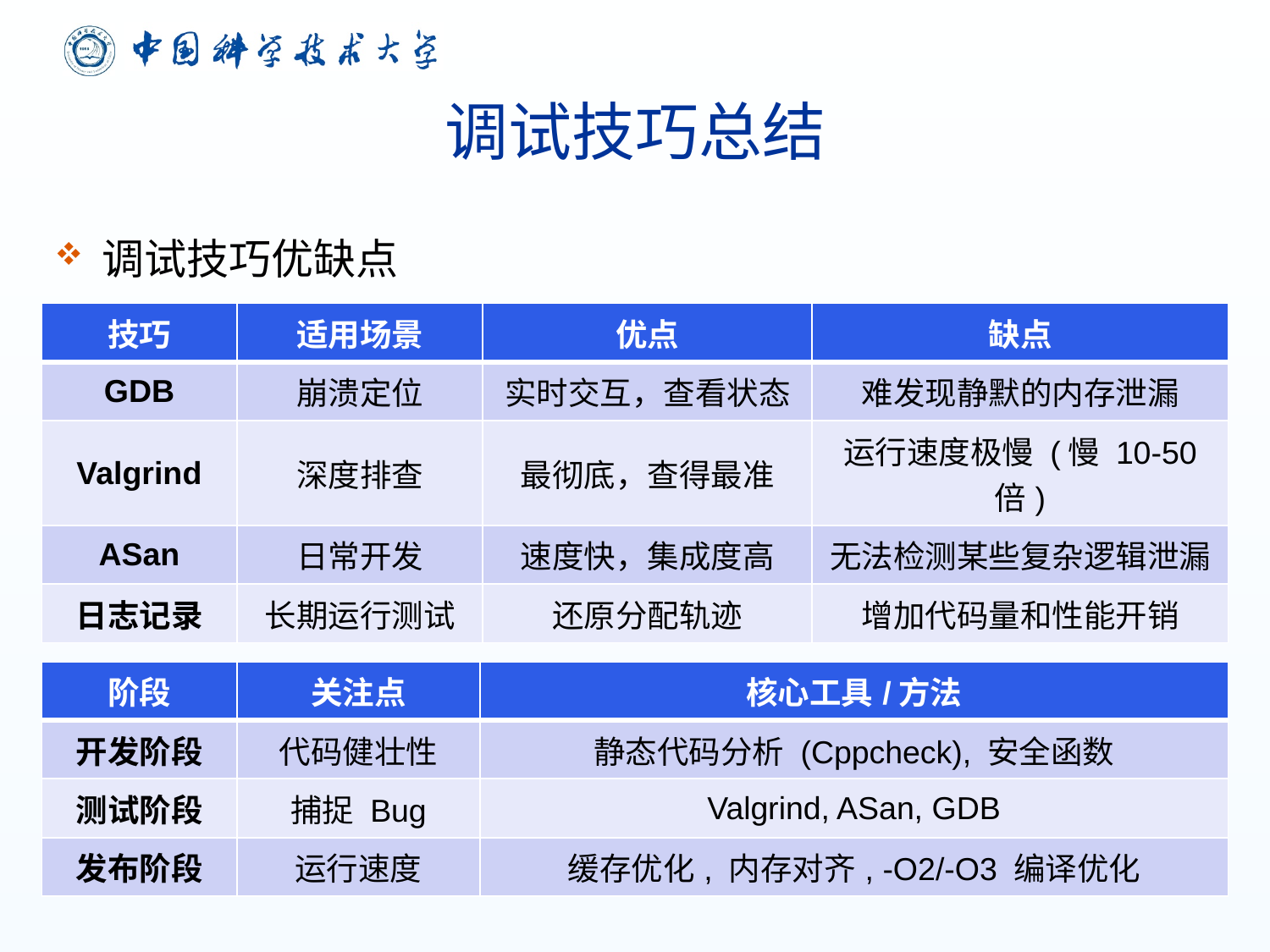

# 调试技巧总结
调试技巧优缺点

分阶段调试与优化关注点
| 技巧 | 适用场景 | 优点 | 缺点 |
| --- | --- | --- | --- |
| GDB | 崩溃定位 | 实时交互，查看状态 | 难发现静默的内存泄漏 |
| Valgrind | 深度排查 | 最彻底，查得最准 | 运行速度极慢 (慢 10-50 倍) |
| ASan | 日常开发 | 速度快，集成度高 | 无法检测某些复杂逻辑泄漏 |
| 日志记录 | 长期运行测试 | 还原分配轨迹 | 增加代码量和性能开销 |
| 阶段 | 关注点 | 核心工具/方法 |
| --- | --- | --- |
| 开发阶段 | 代码健壮性 | 静态代码分析 (Cppcheck), 安全函数 |
| 测试阶段 | 捕捉 Bug | Valgrind, ASan, GDB |
| 发布阶段 | 运行速度 | 缓存优化, 内存对齐, -O2/-O3 编译优化 |